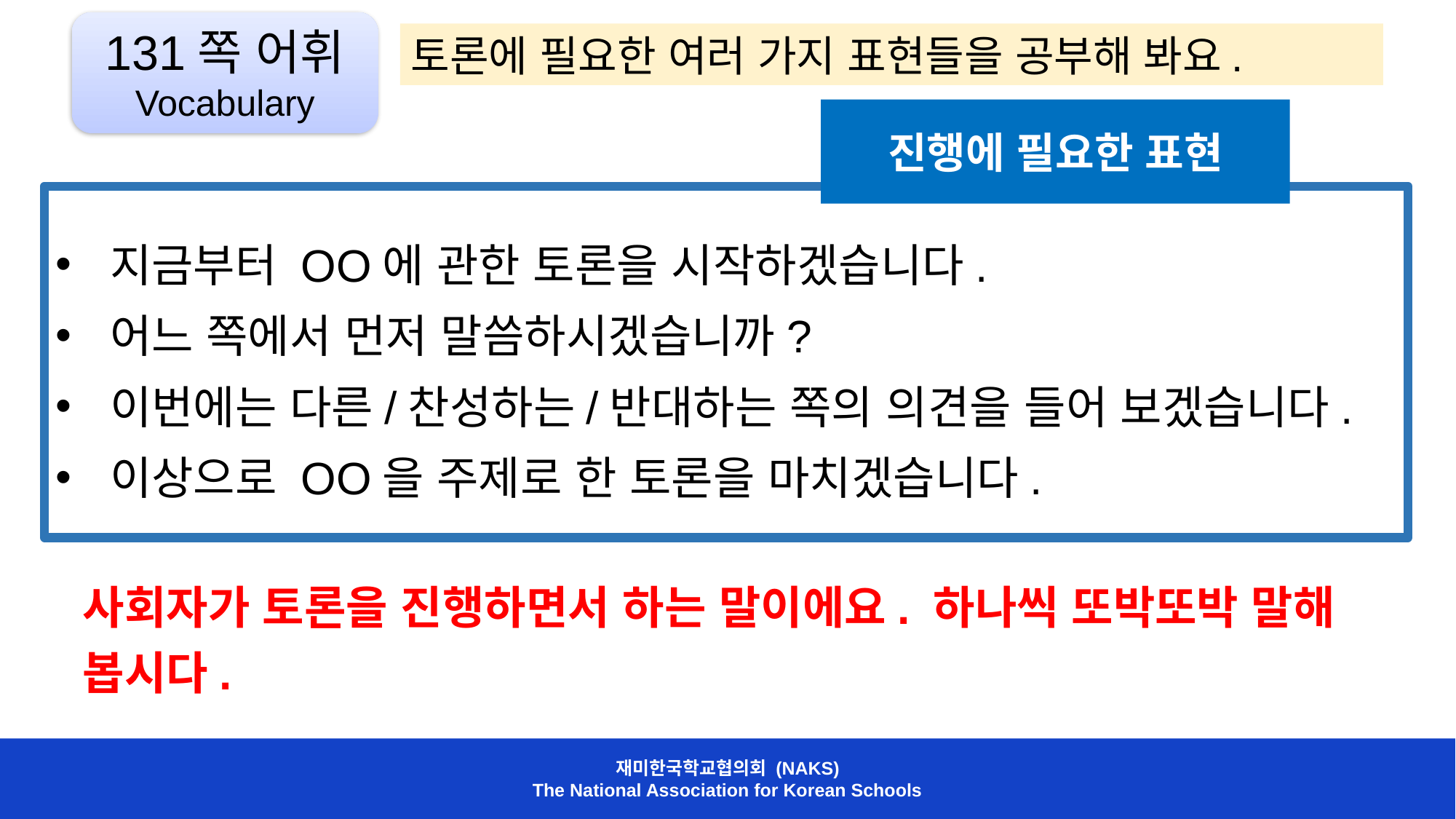

131쪽 어휘 Vocabulary
토론에 필요한 여러 가지 표현들을 공부해 봐요.
진행에 필요한 표현
지금부터 OO에 관한 토론을 시작하겠습니다.
어느 쪽에서 먼저 말씀하시겠습니까?
이번에는 다른/찬성하는/반대하는 쪽의 의견을 들어 보겠습니다.
이상으로 OO을 주제로 한 토론을 마치겠습니다.
사회자가 토론을 진행하면서 하는 말이에요. 하나씩 또박또박 말해 봅시다.
재미한국학교협의회 (NAKS)
The National Association for Korean Schools